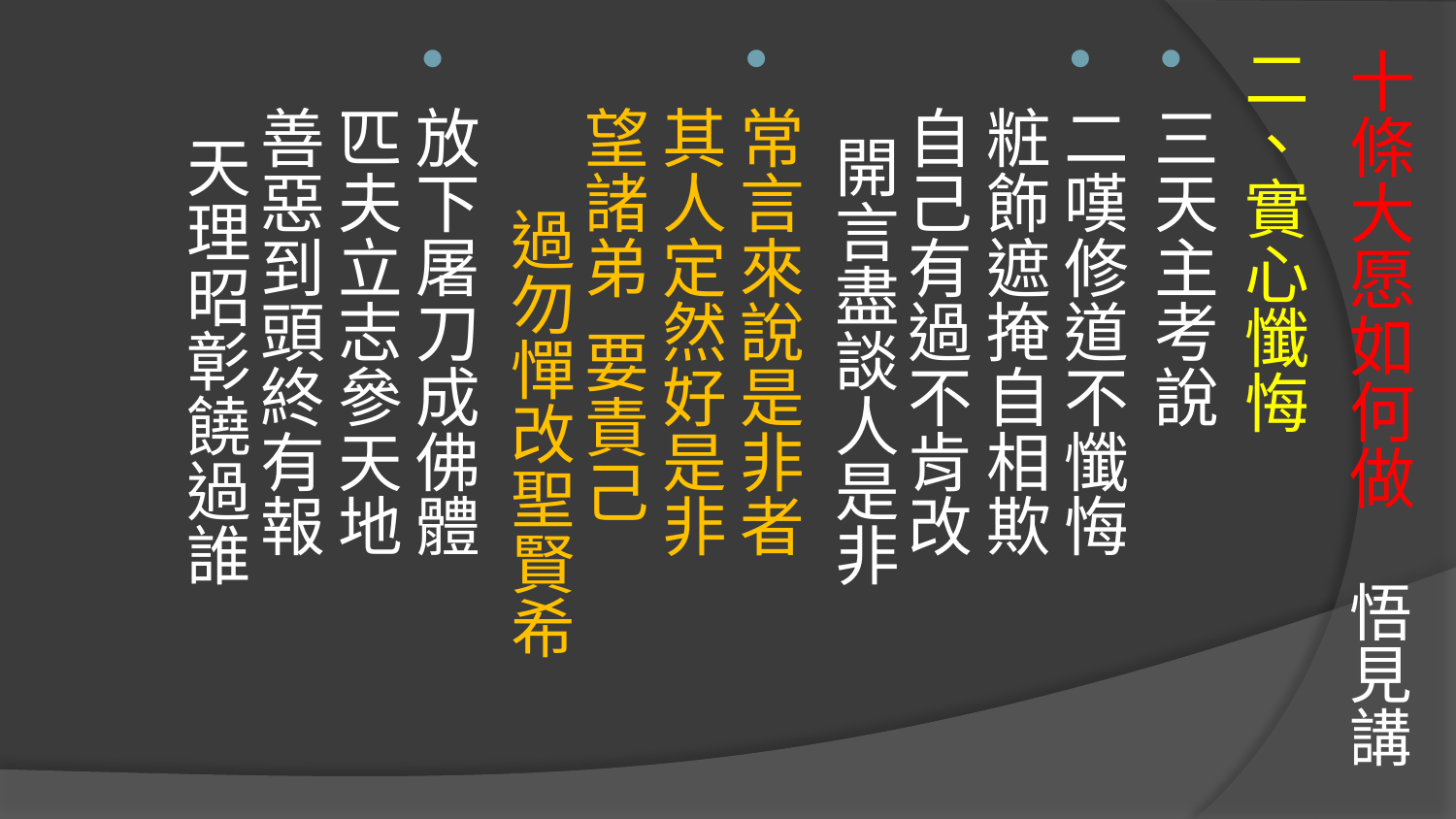

# 十條大愿如何做　悟見講
二、實心懺悔
三天主考說
二嘆修道不懺悔                粧飾遮掩自相欺 
自己有過不肯改                  開言盡談人是非
常言來說是非者               其人定然好是非 
望諸弟  要責己                         過勿憚改聖賢希
放下屠刀成佛體                匹夫立志參天地 
善惡到頭終有報                  天理昭彰饒過誰